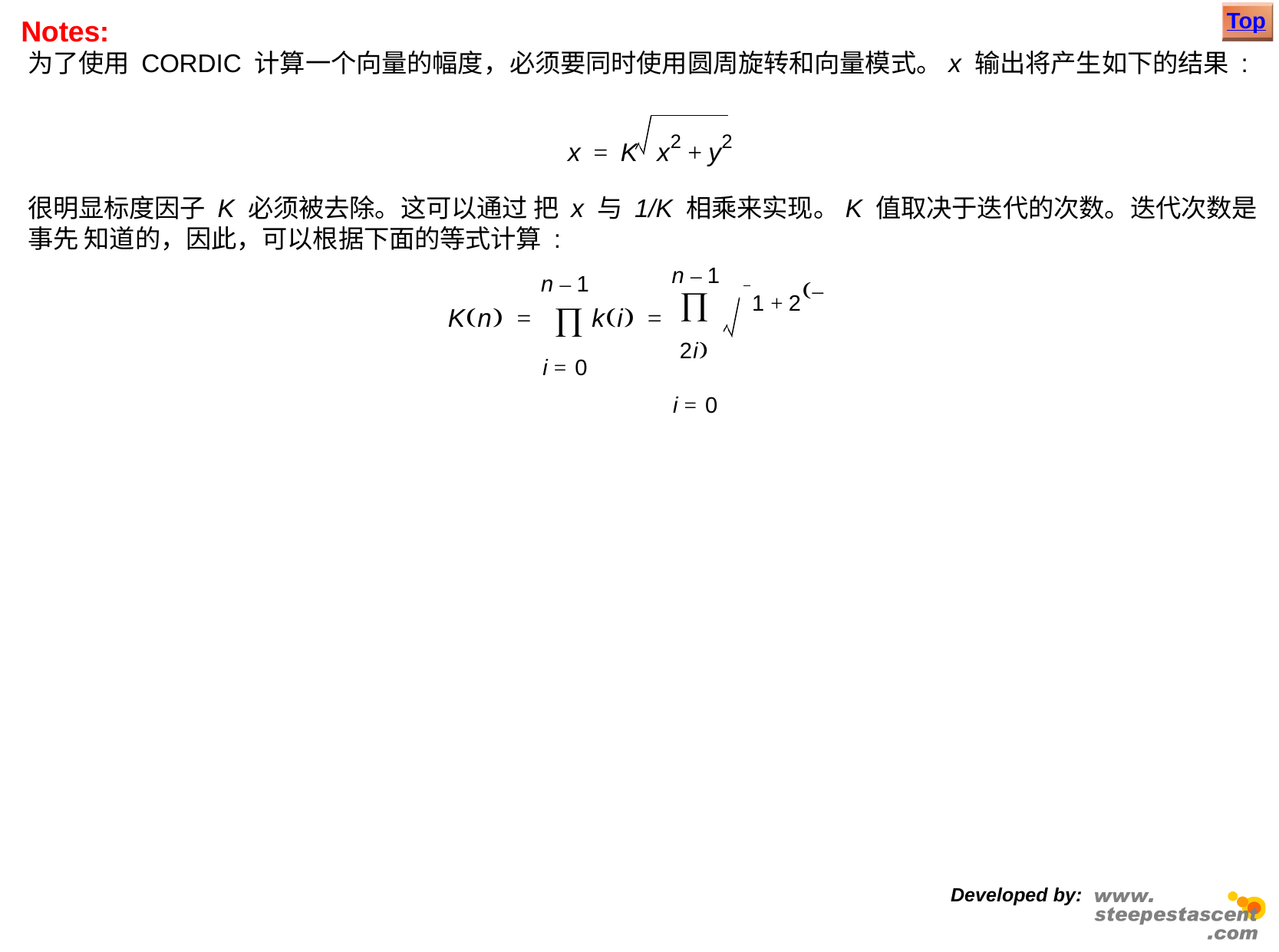

Top
# Notes:
为了使用 CORDIC 计算一个向量的幅度，必须要同时使用圆周旋转和向量模式。x 输出将产生如下的结果 :

x =  K	x2 + y2
很明显标度因子 K 必须被去除。这可以通过 把 x 与 1/K 相乘来实现。K 值取决于迭代的次数。迭代次数是事先 知道的，因此，可以根据下面的等式计算 :

n – 1
K(n) =	∏ k(i) =
i = 0
n – 1
∏	1 + 2(–2i)
i = 0

Developed by: